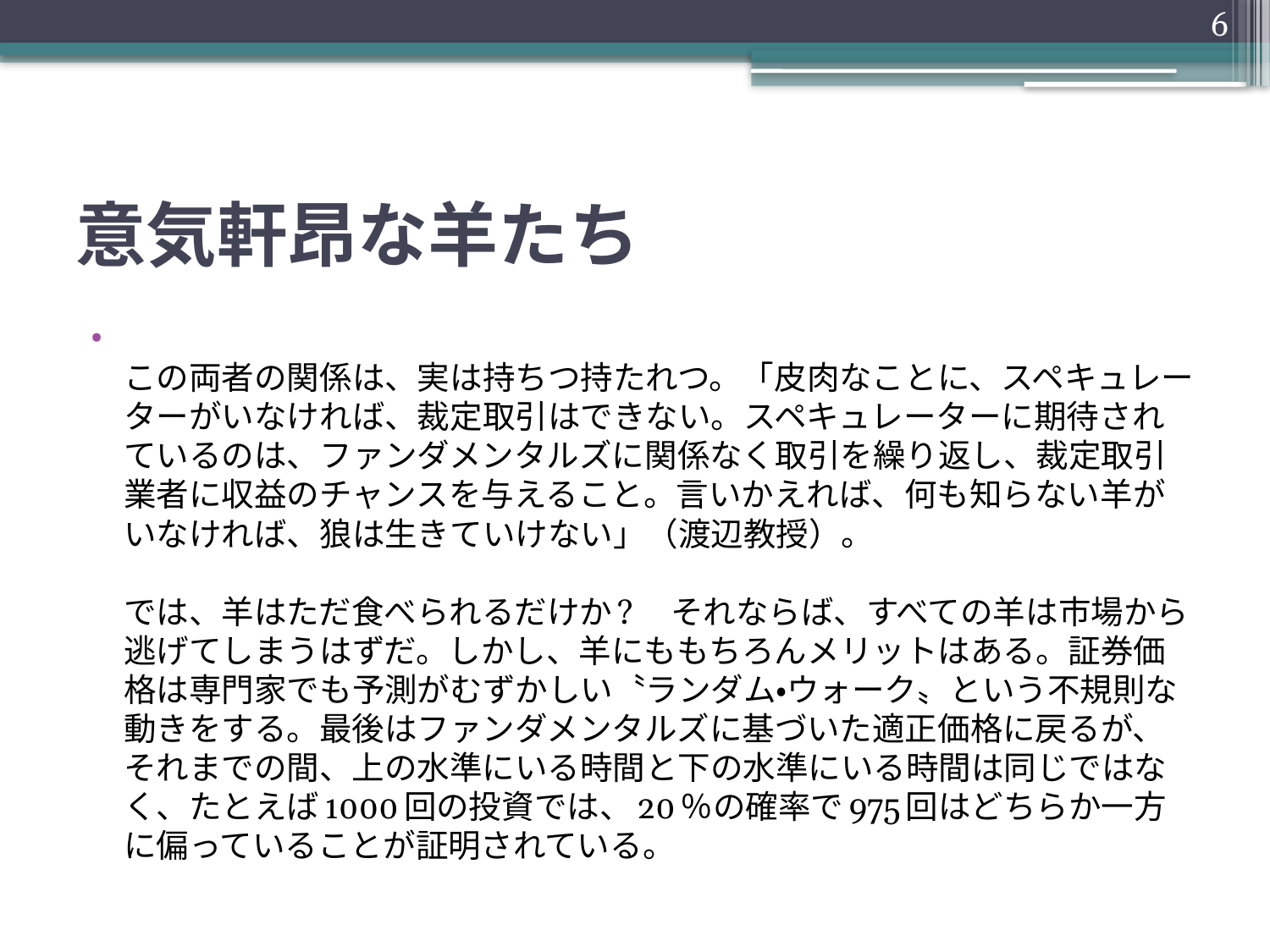

6
# 意気軒昂な羊たち
この両者の関係は、実は持ちつ持たれつ。「皮肉なことに、スペキュレーターがいなければ、裁定取引はできない。スペキュレーターに期待されているのは、ファンダメンタルズに関係なく取引を繰り返し、裁定取引業者に収益のチャンスを与えること。言いかえれば、何も知らない羊がいなければ、狼は生きていけない」（渡辺教授）。
では、羊はただ食べられるだけか?　それならば、すべての羊は市場から逃げてしまうはずだ。しかし、羊にももちろんメリットはある。証券価格は専門家でも予測がむずかしい〝ランダム・ウォーク〟という不規則な動きをする。最後はファンダメンタルズに基づいた適正価格に戻るが、それまでの間、上の水準にいる時間と下の水準にいる時間は同じではなく、たとえば1000回の投資では、20％の確率で975回はどちらか一方に偏っていることが証明されている。